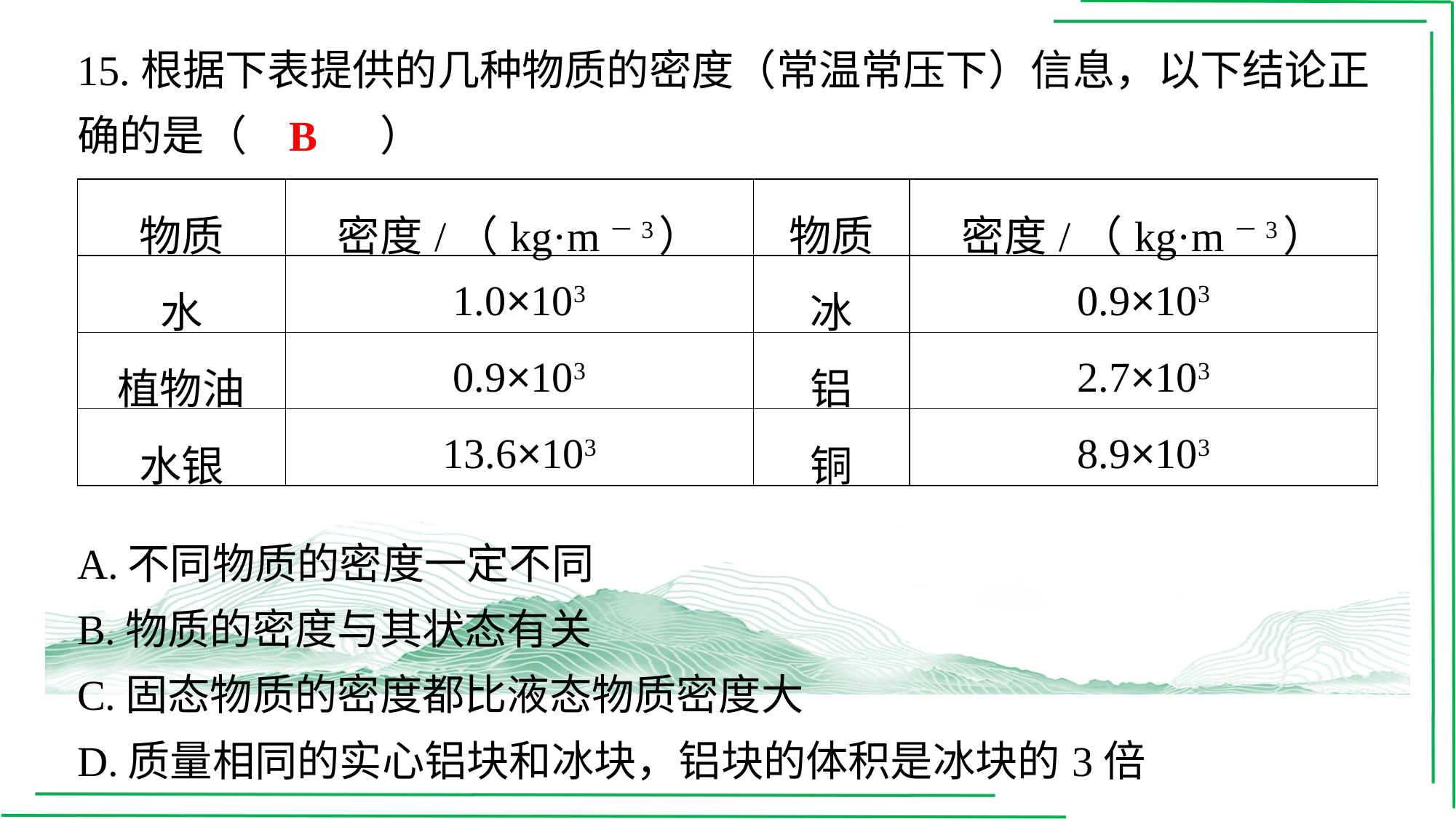

15.根据下表提供的几种物质的密度（常温常压下）信息，以下结论正确的是（　B　）
B
| 物质 | 密度/（kg·m－3） | 物质 | 密度/（kg·m－3） |
| --- | --- | --- | --- |
| 水 | 1.0×103 | 冰 | 0.9×103 |
| 植物油 | 0.9×103 | 铝 | 2.7×103 |
| 水银 | 13.6×103 | 铜 | 8.9×103 |
| A.不同物质的密度一定不同 |
| --- |
| B.物质的密度与其状态有关 |
| C.固态物质的密度都比液态物质密度大 |
| D.质量相同的实心铝块和冰块，铝块的体积是冰块的3倍 |